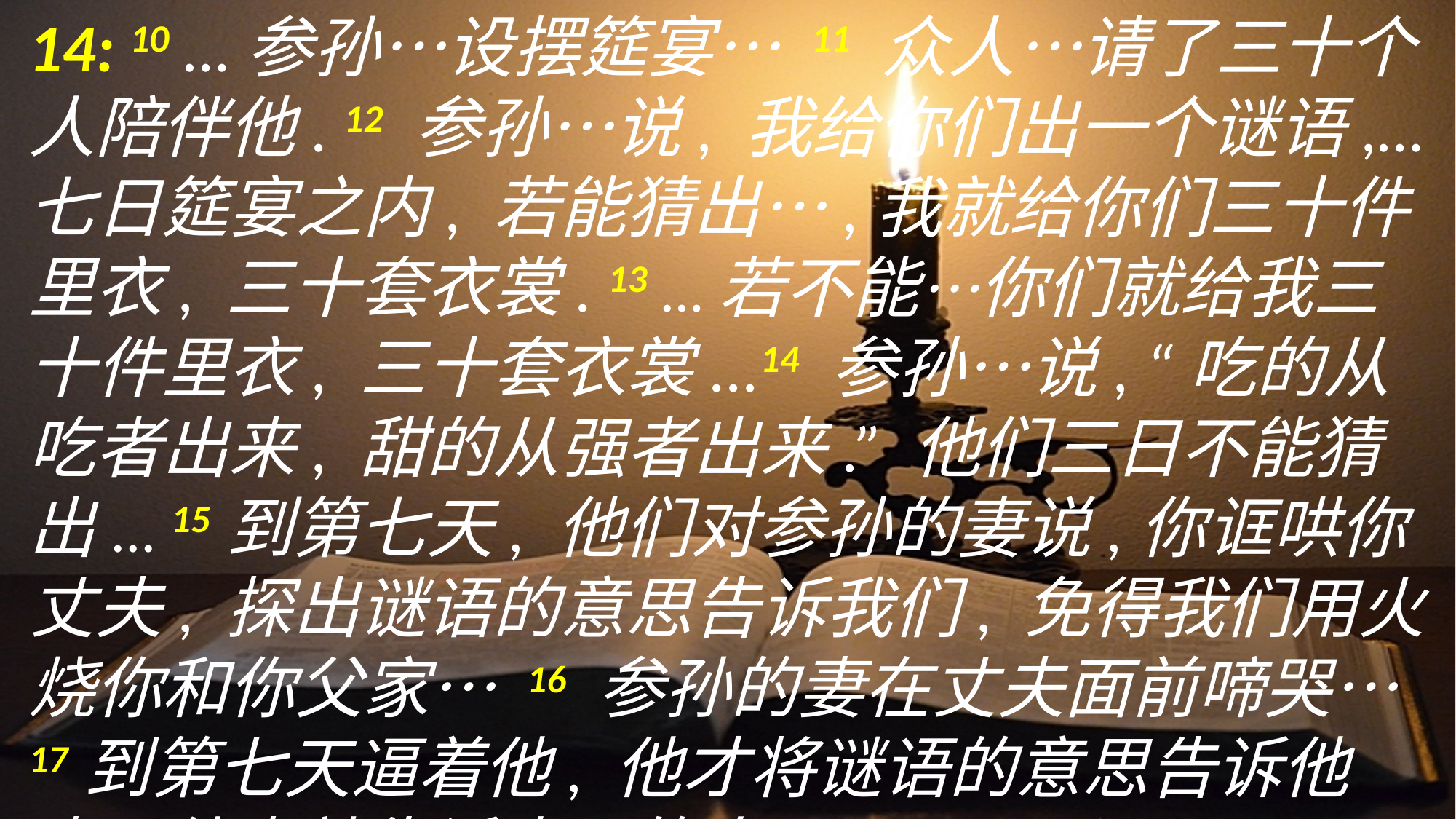

14: 10 …参孙…设摆筵宴… 11 众人…请了三十个人陪伴他. 12 参孙…说, 我给你们出一个谜语,…七日筵宴之内, 若能猜出…,我就给你们三十件里衣, 三十套衣裳. 13 …若不能…你们就给我三十件里衣, 三十套衣裳...14 参孙…说, “吃的从吃者出来, 甜的从强者出来.” 他们三日不能猜出... 15到第七天, 他们对参孙的妻说,你诓哄你丈夫, 探出谜语的意思告诉我们, 免得我们用火烧你和你父家… 16 参孙的妻在丈夫面前啼哭…17到第七天逼着他, 他才将谜语的意思告诉他妻, 他妻就告诉本国的人.